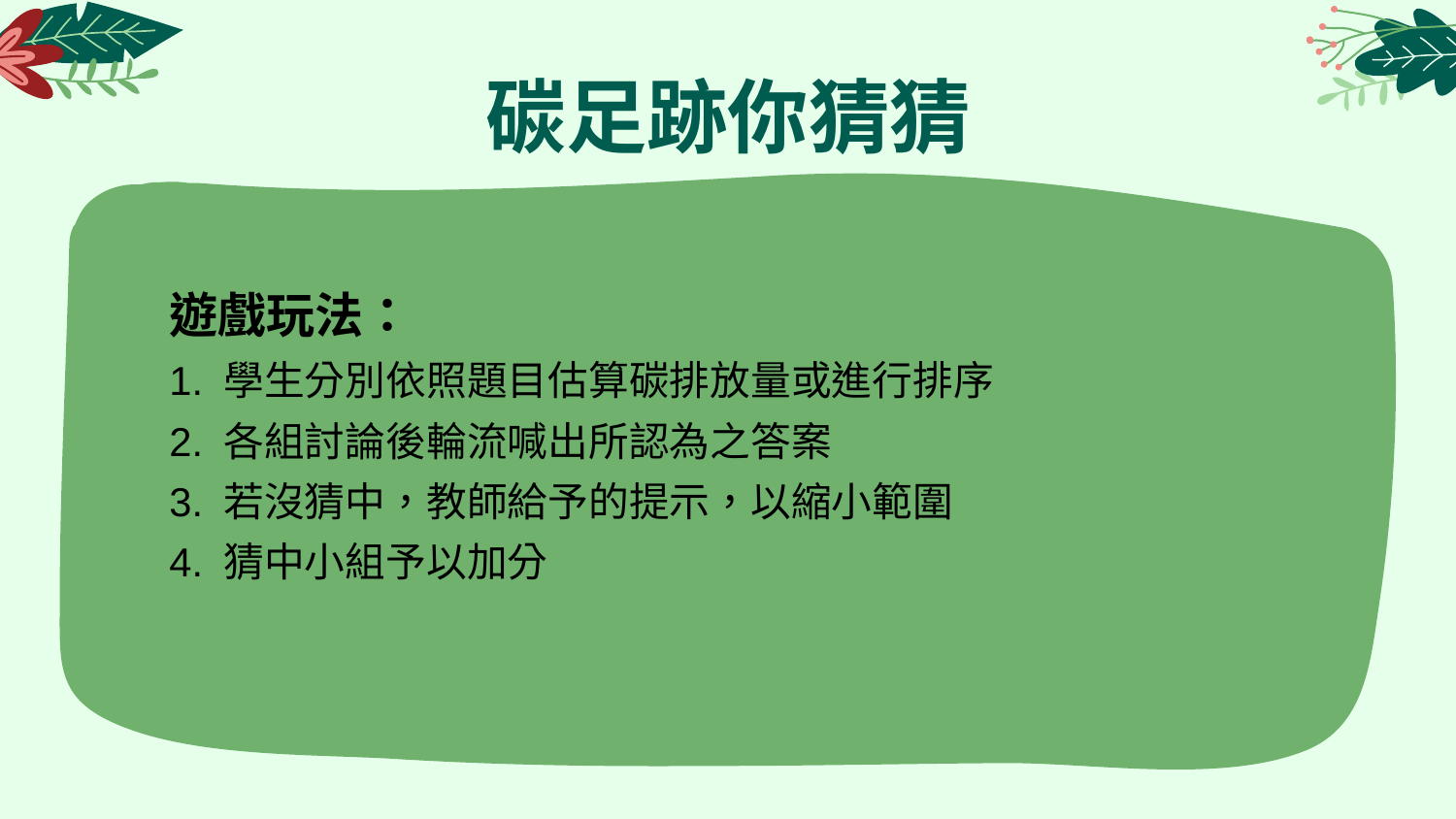

# 碳足跡你猜猜

遊戲玩法：
學生分別依照題目估算碳排放量或進行排序
各組討論後輪流喊出所認為之答案
若沒猜中，教師給予的提示，以縮小範圍
猜中小組予以加分